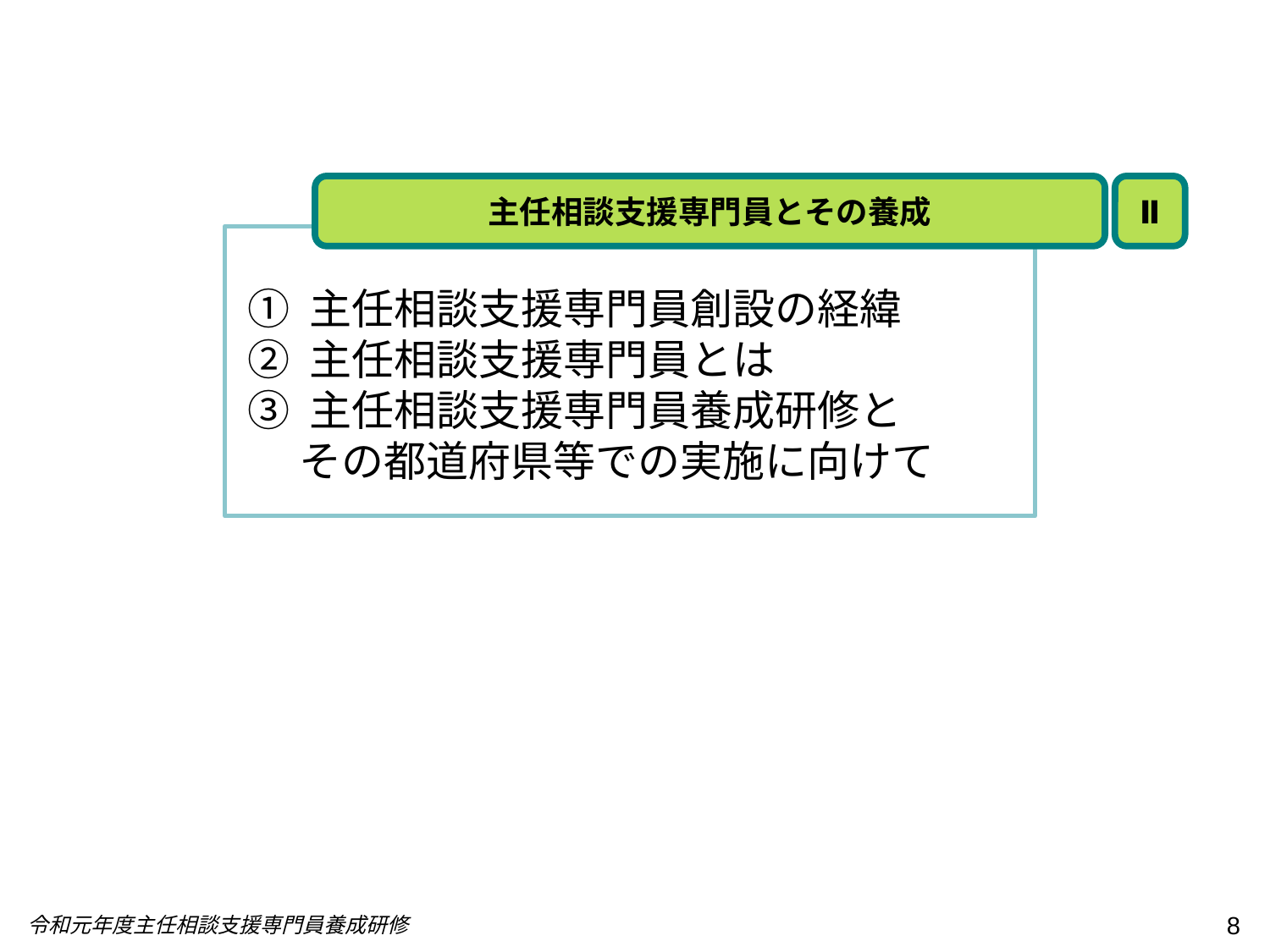

主任相談支援専門員とその養成
Ⅱ

① 主任相談支援専門員創設の経緯
② 主任相談支援専門員とは
③ 主任相談支援専門員養成研修と
　 その都道府県等での実施に向けて
8
令和元年度主任相談支援専門員養成研修